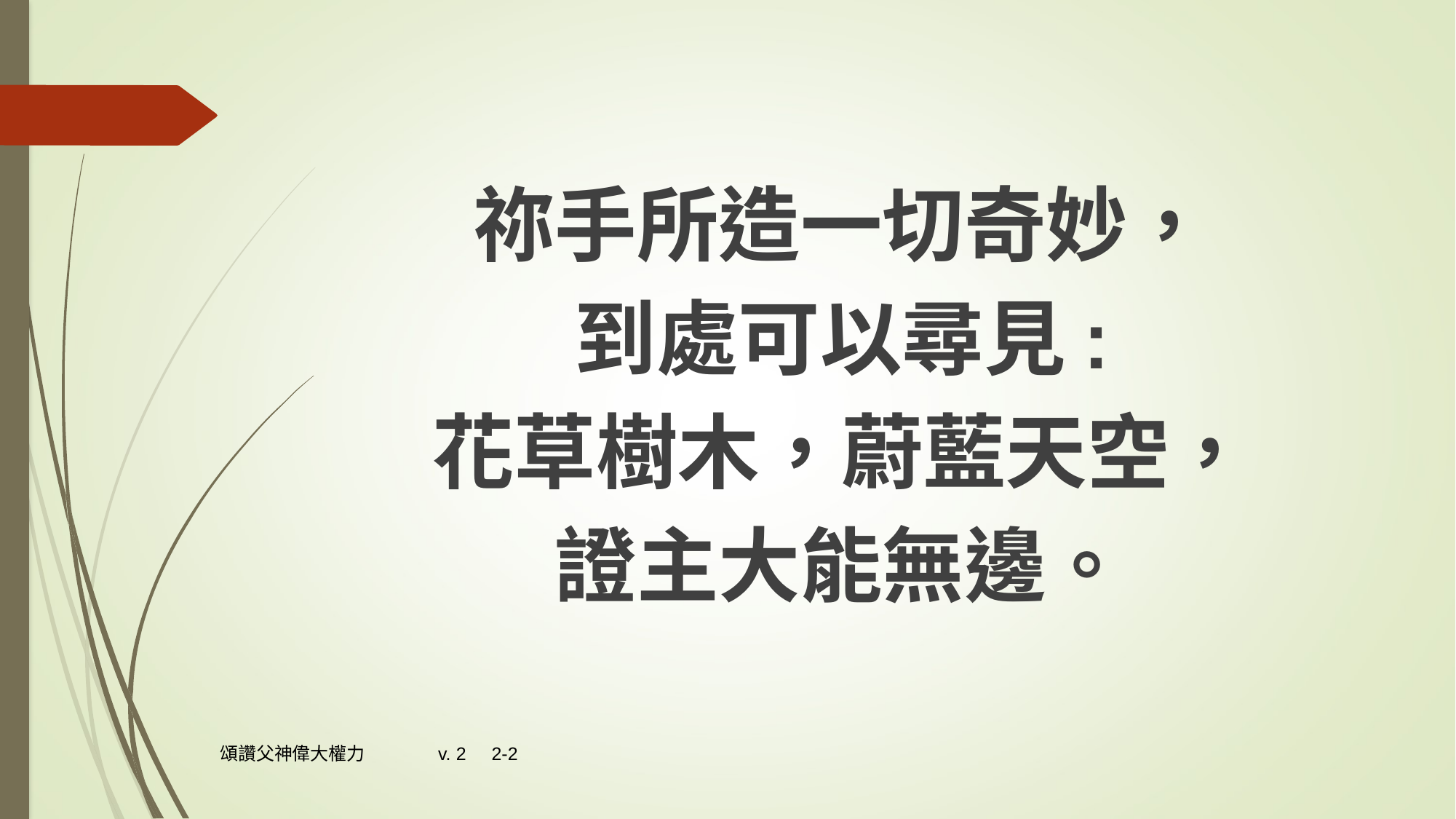

祢手所造一切奇妙，
到處可以尋見:
花草樹木，蔚藍天空，
證主大能無邊。
頌讚父神偉大權力	v. 2     2-2